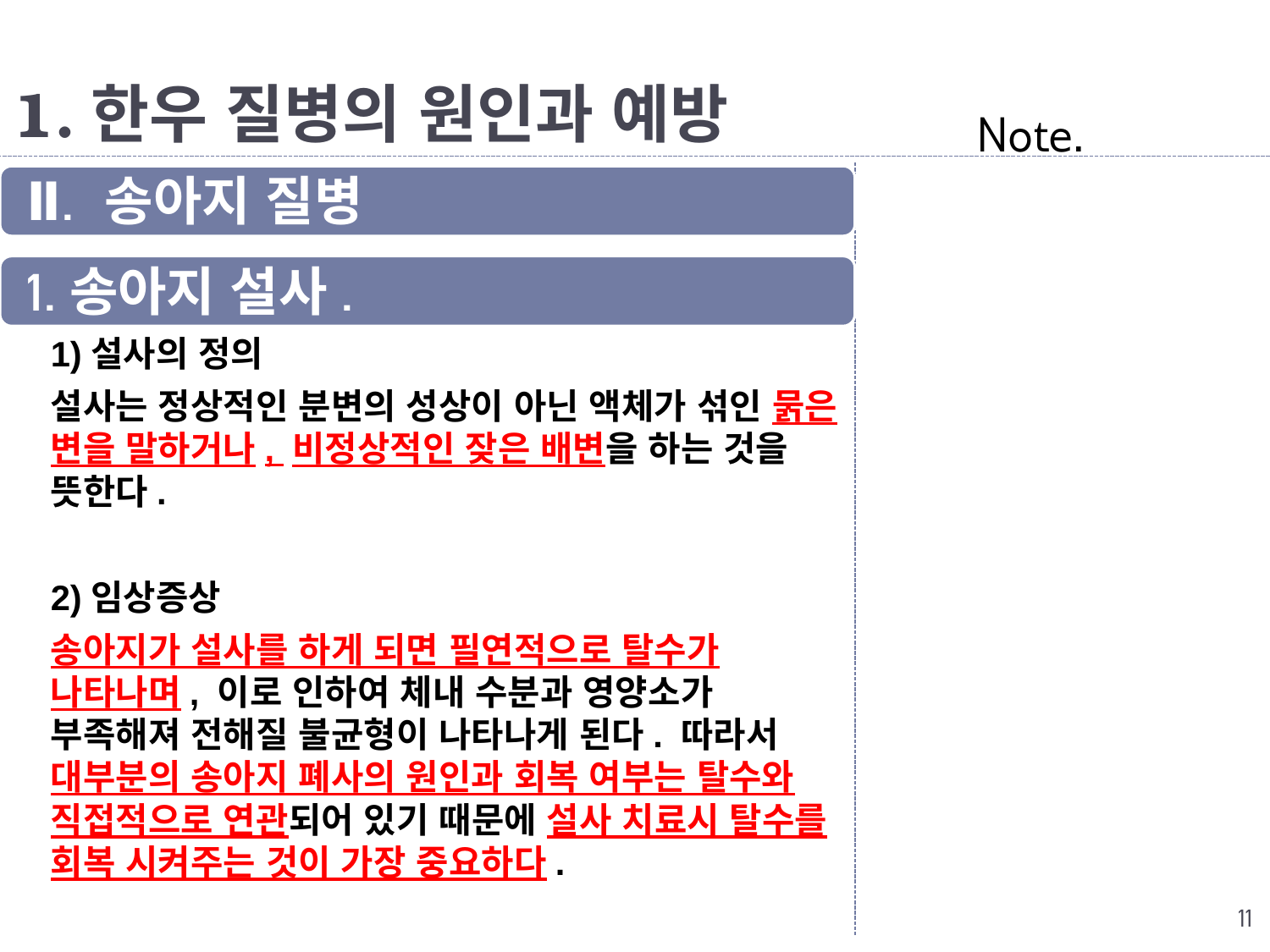

# 1.한우 질병의 원인과 예방
Note.

	1)설사의 정의
	설사는 정상적인 분변의 성상이 아닌 액체가 섞인 묽은 변을 말하거나, 비정상적인 잦은 배변을 하는 것을 뜻한다.

	2)임상증상
	송아지가 설사를 하게 되면 필연적으로 탈수가 나타나며, 이로 인하여 체내 수분과 영양소가 부족해져 전해질 불균형이 나타나게 된다. 따라서 대부분의 송아지 폐사의 원인과 회복 여부는 탈수와 직접적으로 연관되어 있기 때문에 설사 치료시 탈수를 회복 시켜주는 것이 가장 중요하다.

Ⅱ. 송아지 질병

1.송아지 설사.
11